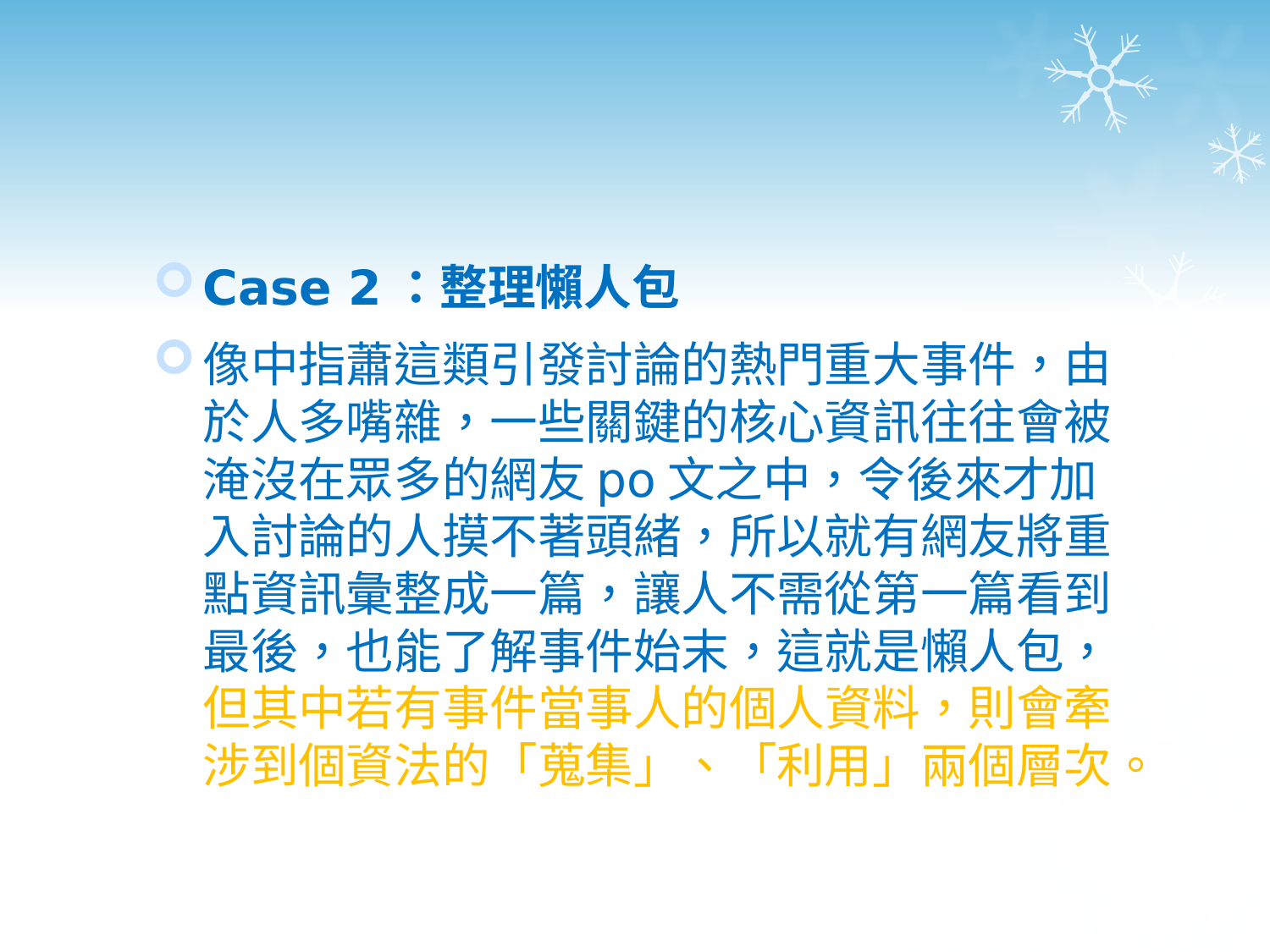

#
Case 2：整理懶人包
像中指蕭這類引發討論的熱門重大事件，由於人多嘴雜，一些關鍵的核心資訊往往會被淹沒在眾多的網友po文之中，令後來才加入討論的人摸不著頭緒，所以就有網友將重點資訊彙整成一篇，讓人不需從第一篇看到最後，也能了解事件始末，這就是懶人包，但其中若有事件當事人的個人資料，則會牽涉到個資法的「蒐集」、「利用」兩個層次。